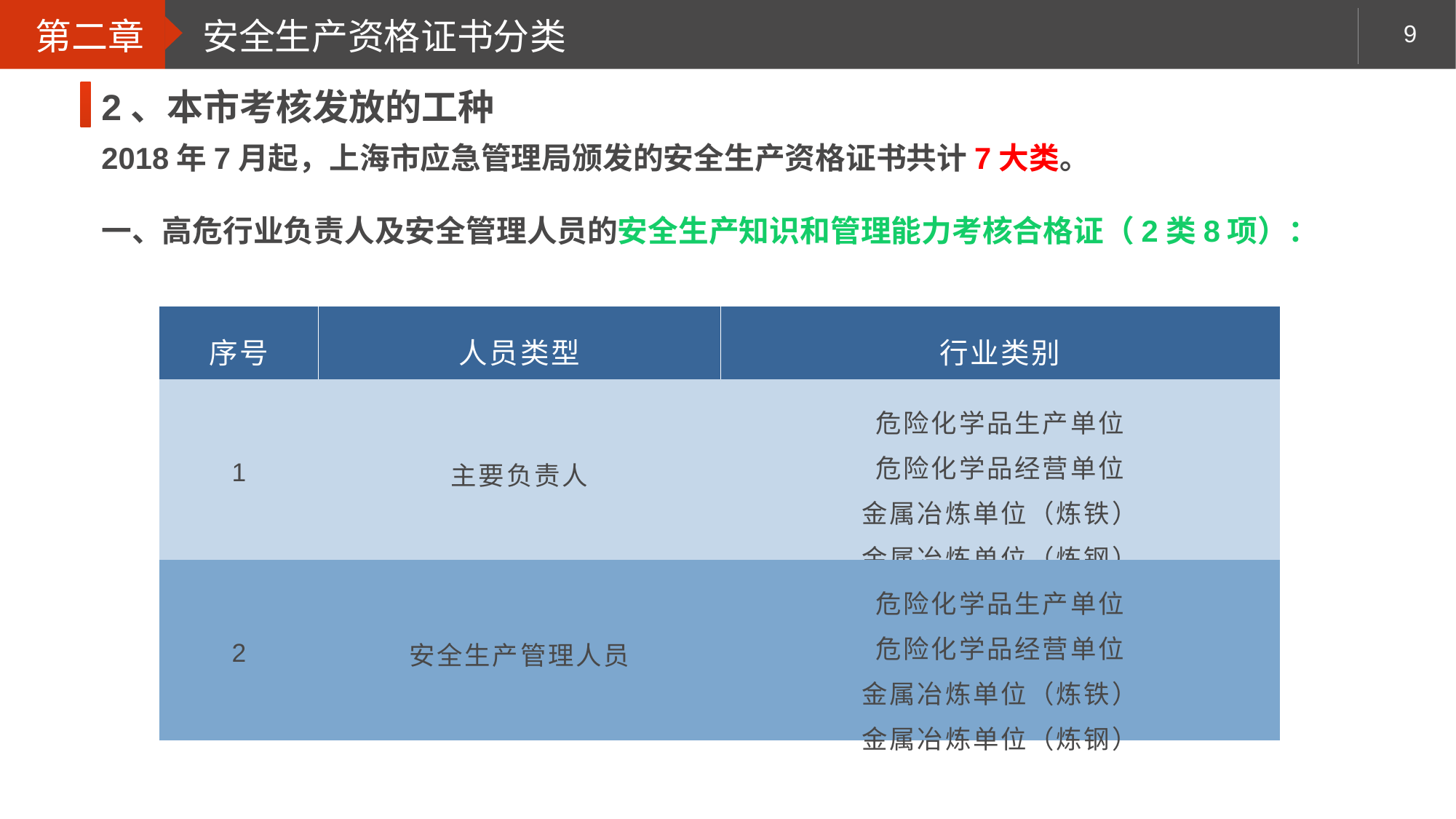

第二章
安全生产资格证书分类
2、本市考核发放的工种

2018年7月起，上海市应急管理局颁发的安全生产资格证书共计7大类。

一、高危行业负责人及安全管理人员的安全生产知识和管理能力考核合格证（2类8项）：
| 序号 | 人员类型 | 行业类别 |
| --- | --- | --- |
| 1 | 主要负责人 | 危险化学品生产单位 危险化学品经营单位 金属冶炼单位（炼铁） 金属冶炼单位（炼钢） |
| 2 | 安全生产管理人员 | 危险化学品生产单位 危险化学品经营单位 金属冶炼单位（炼铁） 金属冶炼单位（炼钢） |